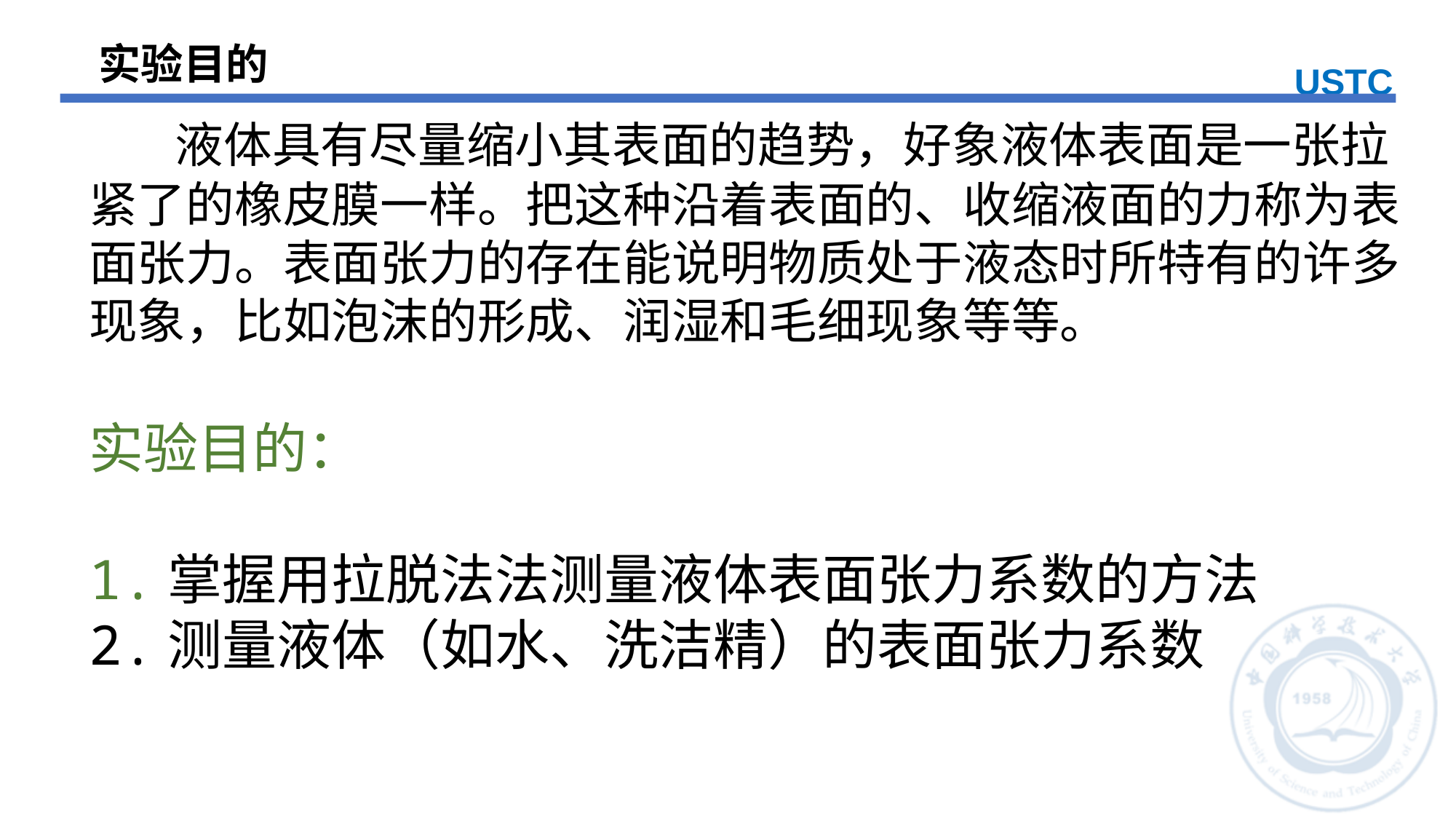

实验目的
USTC

      液体具有尽量缩小其表面的趋势，好象液体表面是一张拉紧了的橡皮膜一样。把这种沿着表面的、收缩液面的力称为表面张力。表面张力的存在能说明物质处于液态时所特有的许多现象，比如泡沫的形成、润湿和毛细现象等等。

实验目的：

1.掌握用拉脱法法测量液体表面张力系数的方法
2.测量液体（如水、洗洁精）的表面张力系数